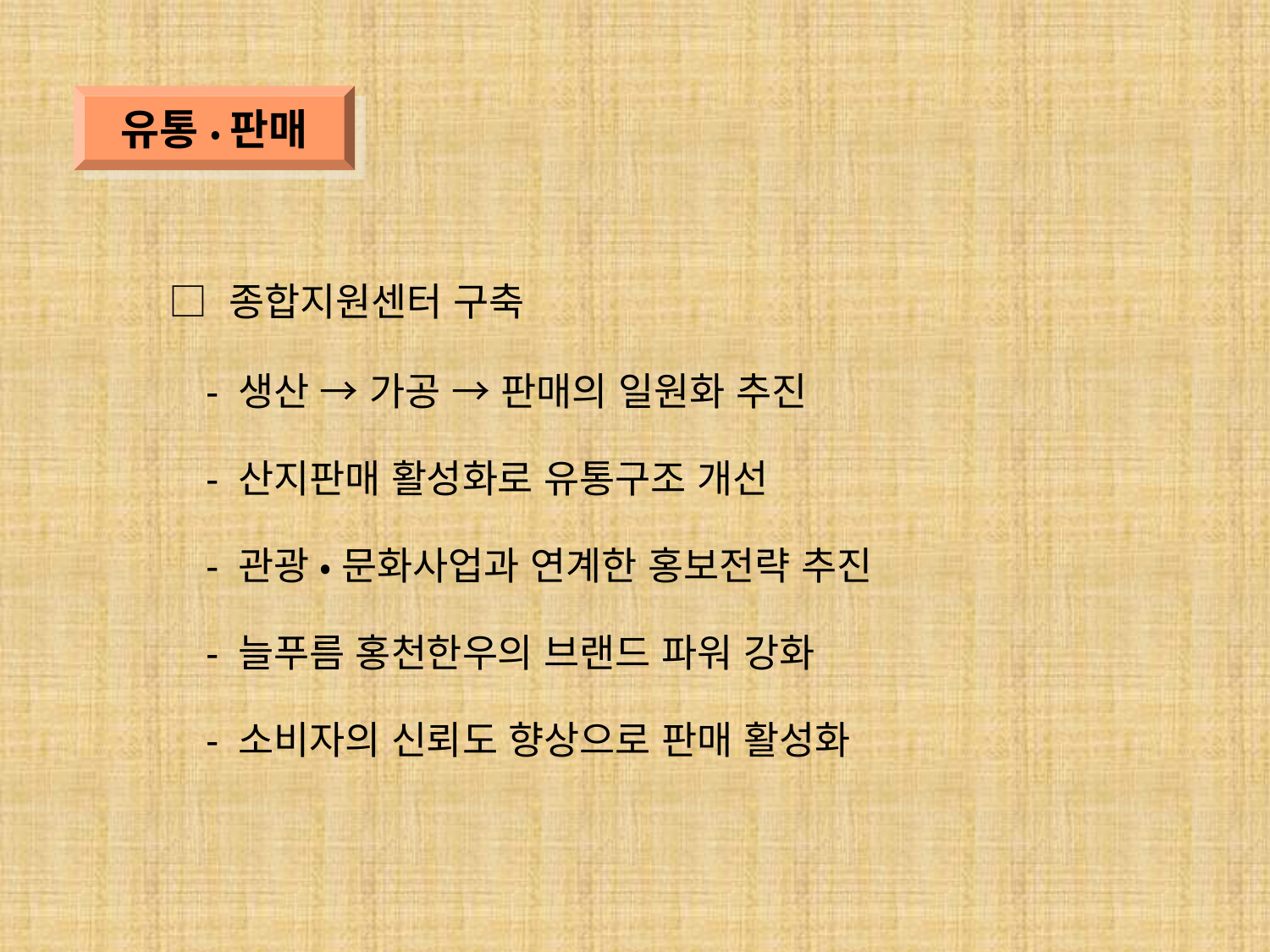

유통 • 판매
| □ 종합지원센터 구축 - 생산 → 가공 → 판매의 일원화 추진 - 산지판매 활성화로 유통구조 개선 - 관광 • 문화사업과 연계한 홍보전략 추진 - 늘푸름 홍천한우의 브랜드 파워 강화 - 소비자의 신뢰도 향상으로 판매 활성화 |
| --- |